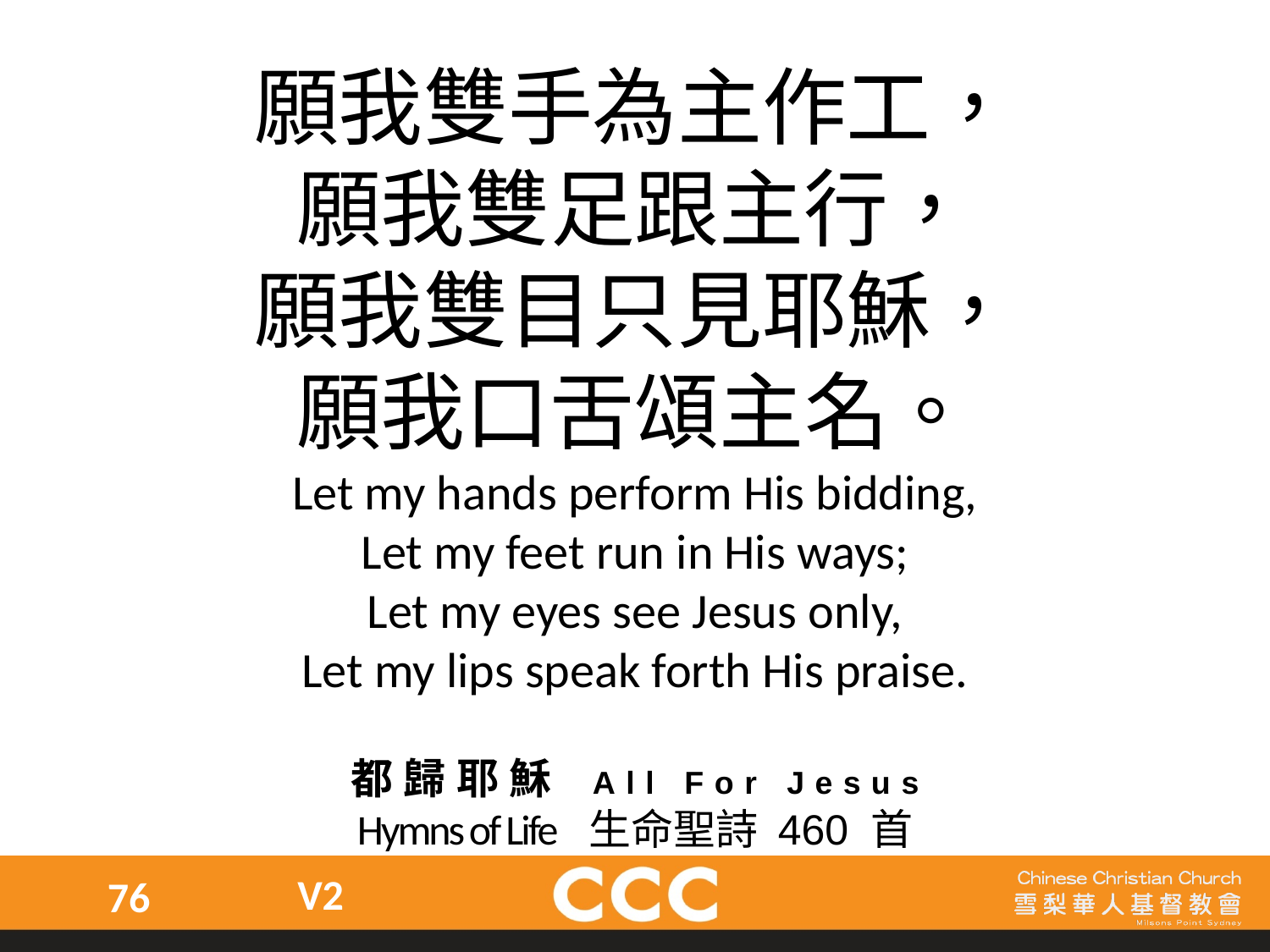

願我雙手為主作工，
願我雙足跟主行，
願我雙目只見耶穌，
願我口舌頌主名。
Let my hands perform His bidding,
Let my feet run in His ways;
Let my eyes see Jesus only,
Let my lips speak forth His praise.
都歸耶穌 All For Jesus
Hymns of Life   生命聖詩 460 首
V2
76